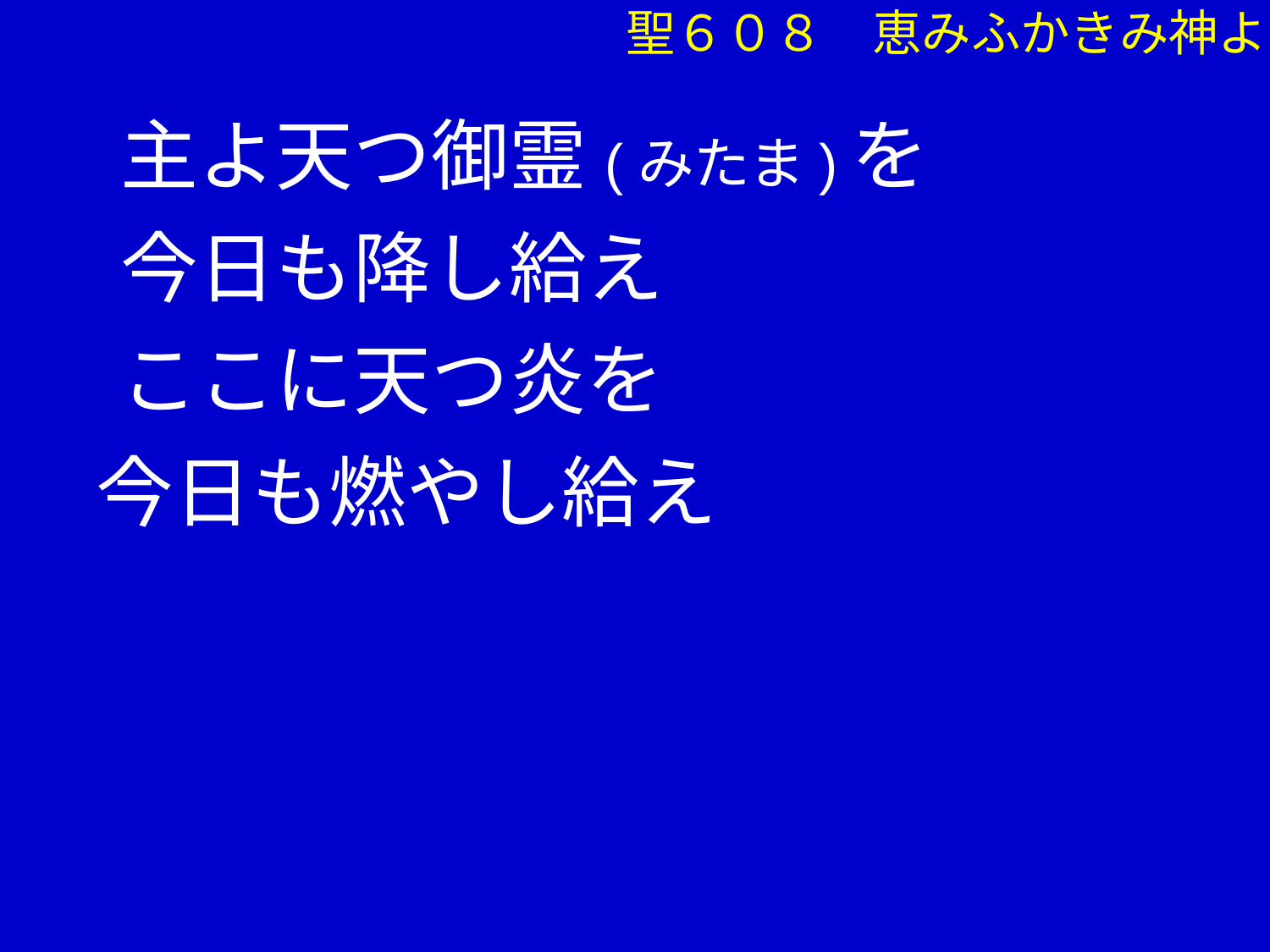

聖６０８　恵みふかきみ神よ
　 主よ天つ御霊(みたま)を
　 今日も降し給え
　 ここに天つ炎を
   今日も燃やし給え